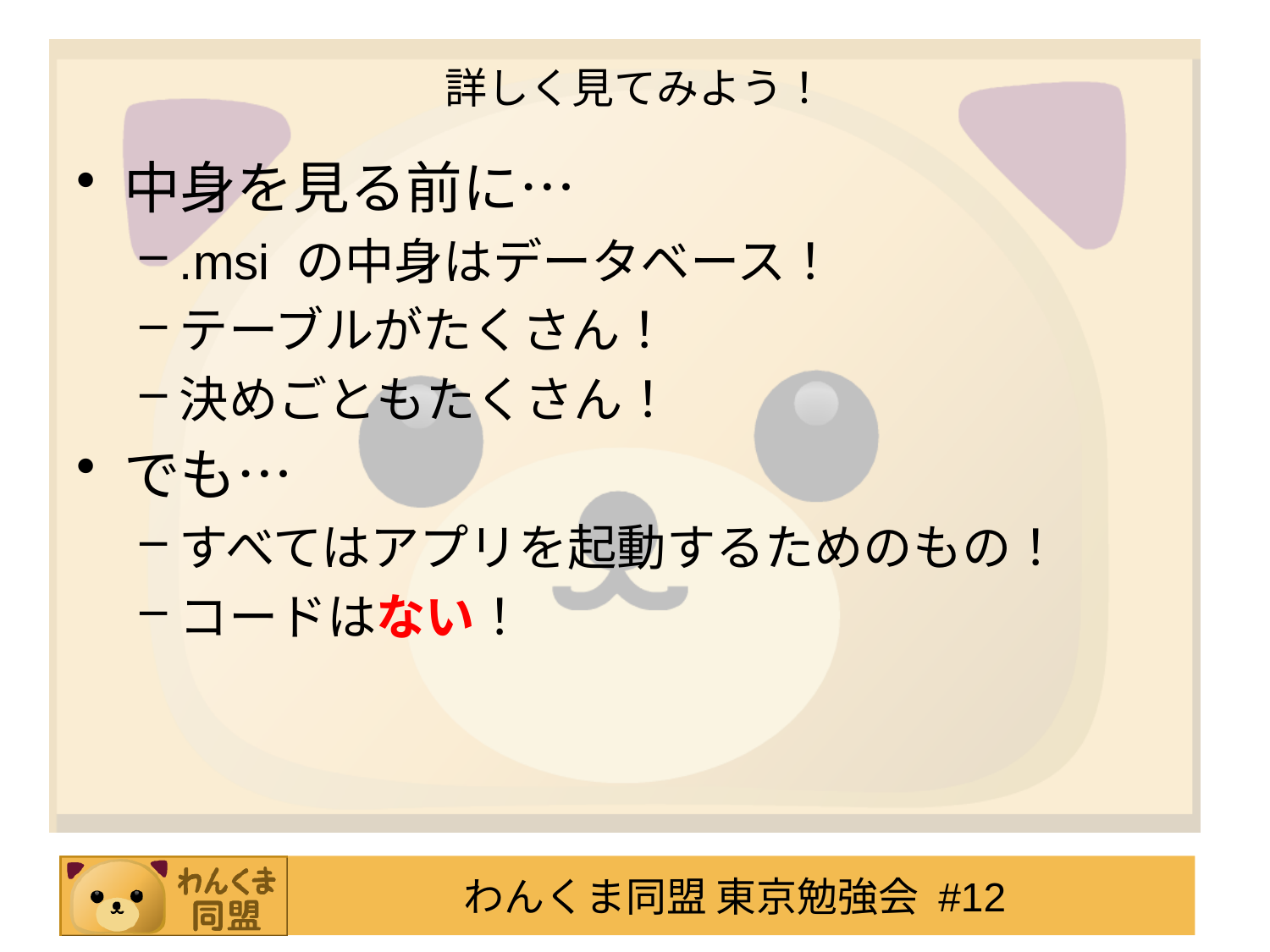

# 詳しく見てみよう！
中身を見る前に…
.msi の中身はデータベース！
テーブルがたくさん！
決めごともたくさん！
でも…
すべてはアプリを起動するためのもの！
コードはない！